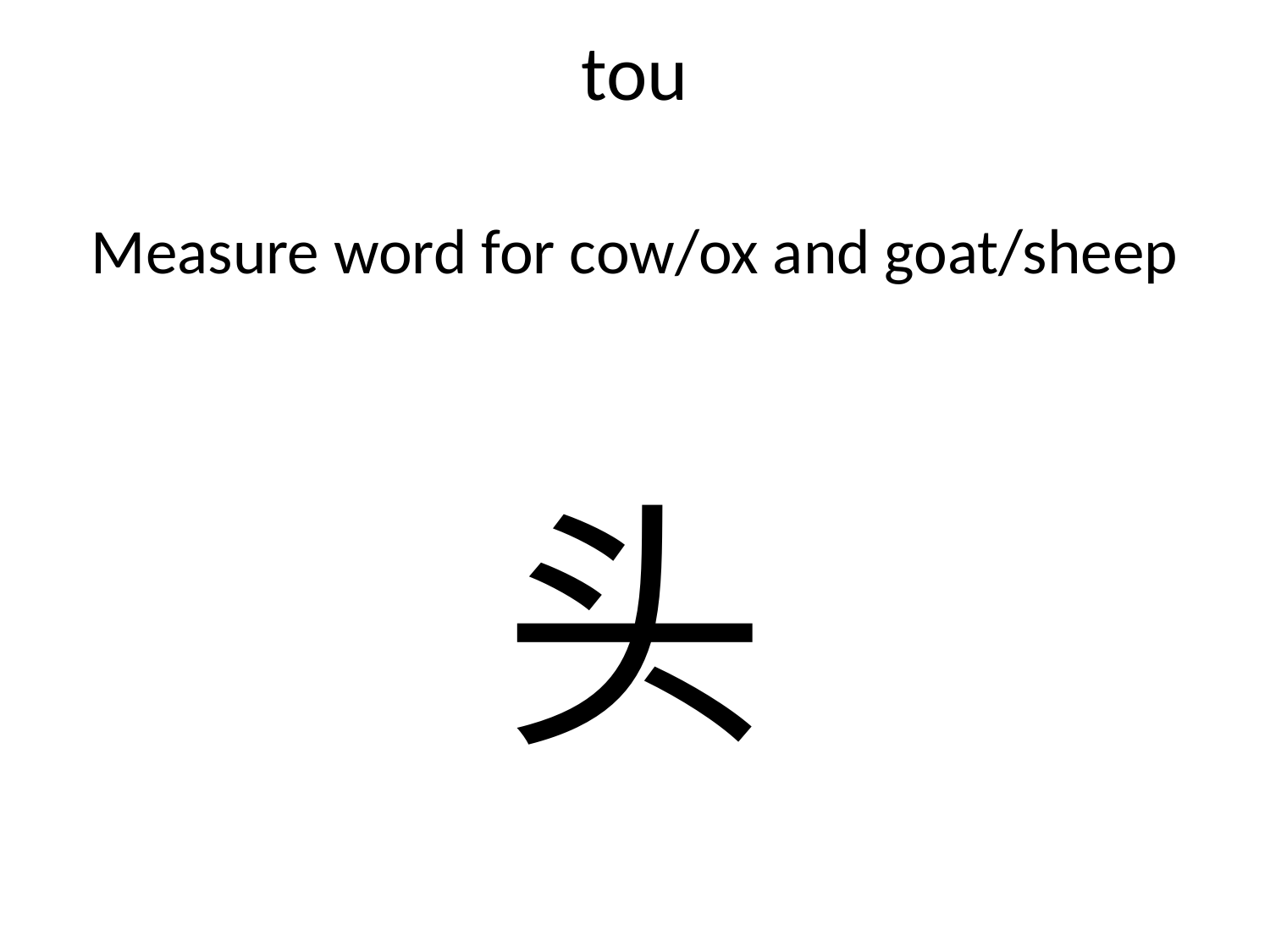

# tou
Measure word for cow/ox and goat/sheep
头